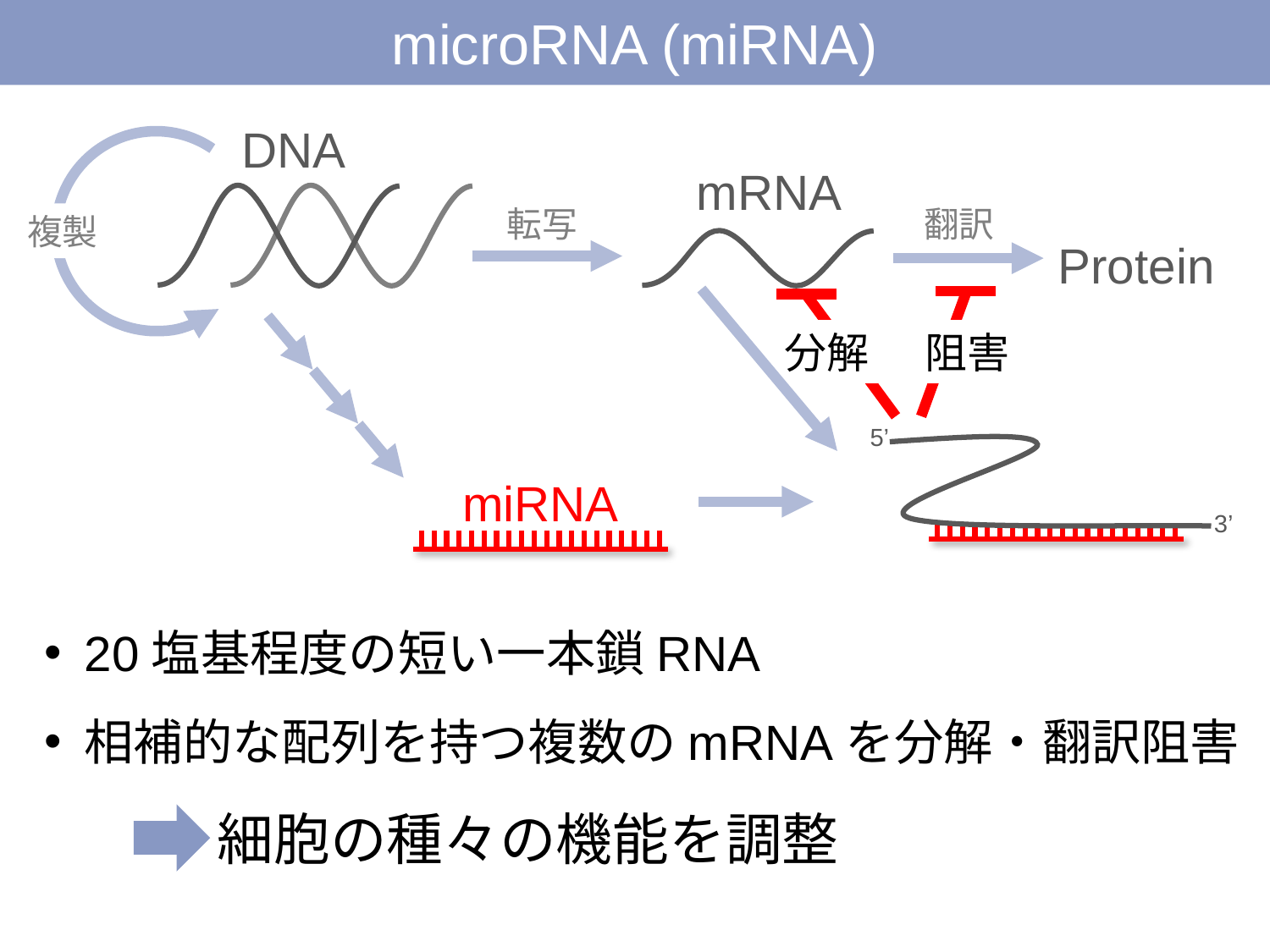

microRNA (miRNA)
DNA

mRNA

転写
翻訳
複製
Protein

miRNA
分解
阻害
5’

3’
20塩基程度の短い一本鎖RNA
相補的な配列を持つ複数のmRNAを分解・翻訳阻害
細胞の種々の機能を調整